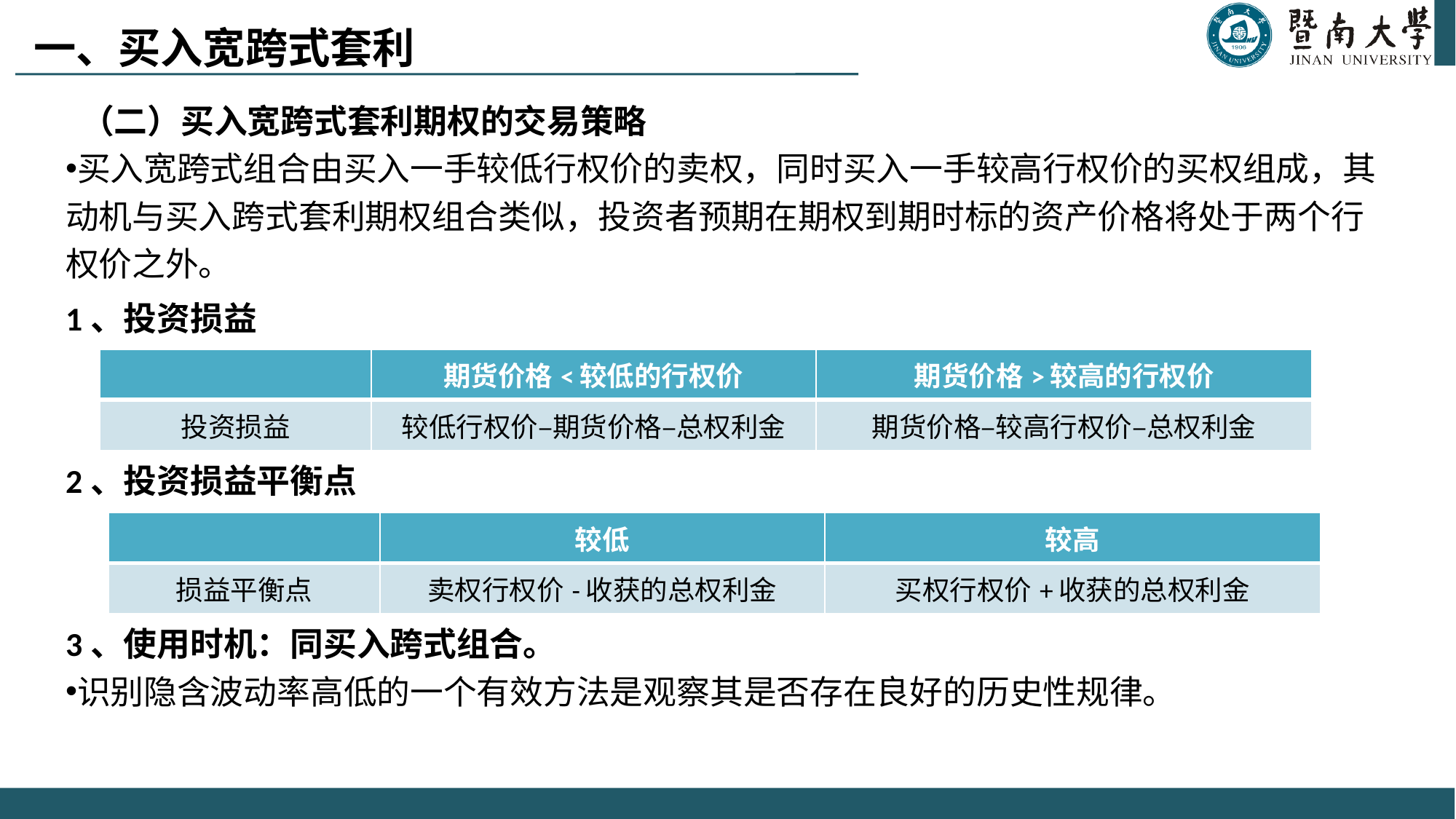

一、买入宽跨式套利
 （二）买入宽跨式套利期权的交易策略
买入宽跨式组合由买入一手较低行权价的卖权，同时买入一手较高行权价的买权组成，其动机与买入跨式套利期权组合类似，投资者预期在期权到期时标的资产价格将处于两个行权价之外。
1、投资损益

2、投资损益平衡点

3、使用时机：同买入跨式组合。
识别隐含波动率高低的一个有效方法是观察其是否存在良好的历史性规律。

|  | 期货价格<较低的行权价 | 期货价格>较高的行权价 |
| --- | --- | --- |
| 投资损益 | 较低行权价–期货价格–总权利金 | 期货价格–较高行权价–总权利金 |
|  | 较低 | 较高 |
| --- | --- | --- |
| 损益平衡点 | 卖权行权价-收获的总权利金 | 买权行权价+收获的总权利金 |